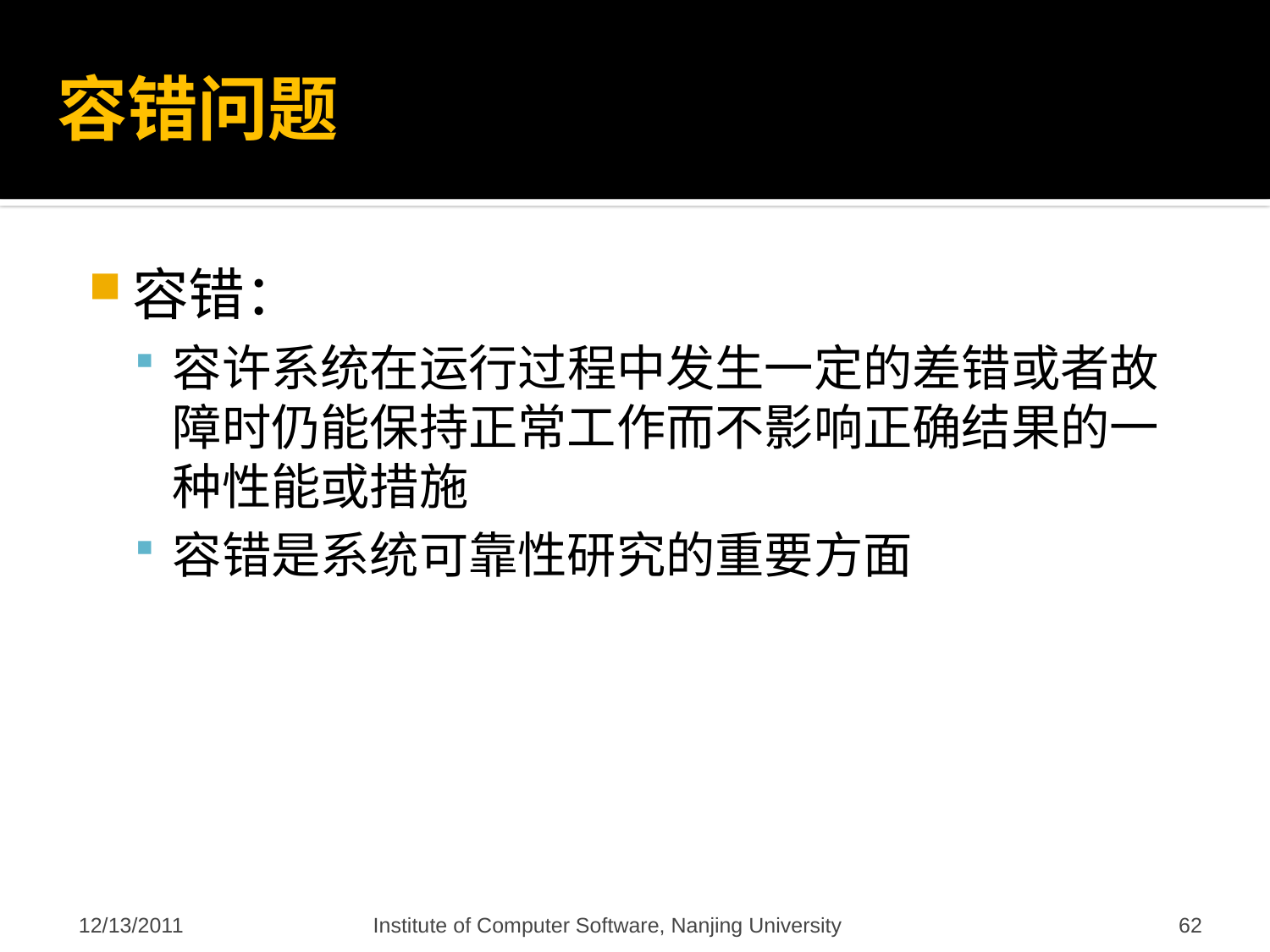

# 容错问题
容错：
容许系统在运行过程中发生一定的差错或者故障时仍能保持正常工作而不影响正确结果的一种性能或措施
容错是系统可靠性研究的重要方面
62
12/13/2011
Institute of Computer Software, Nanjing University
62